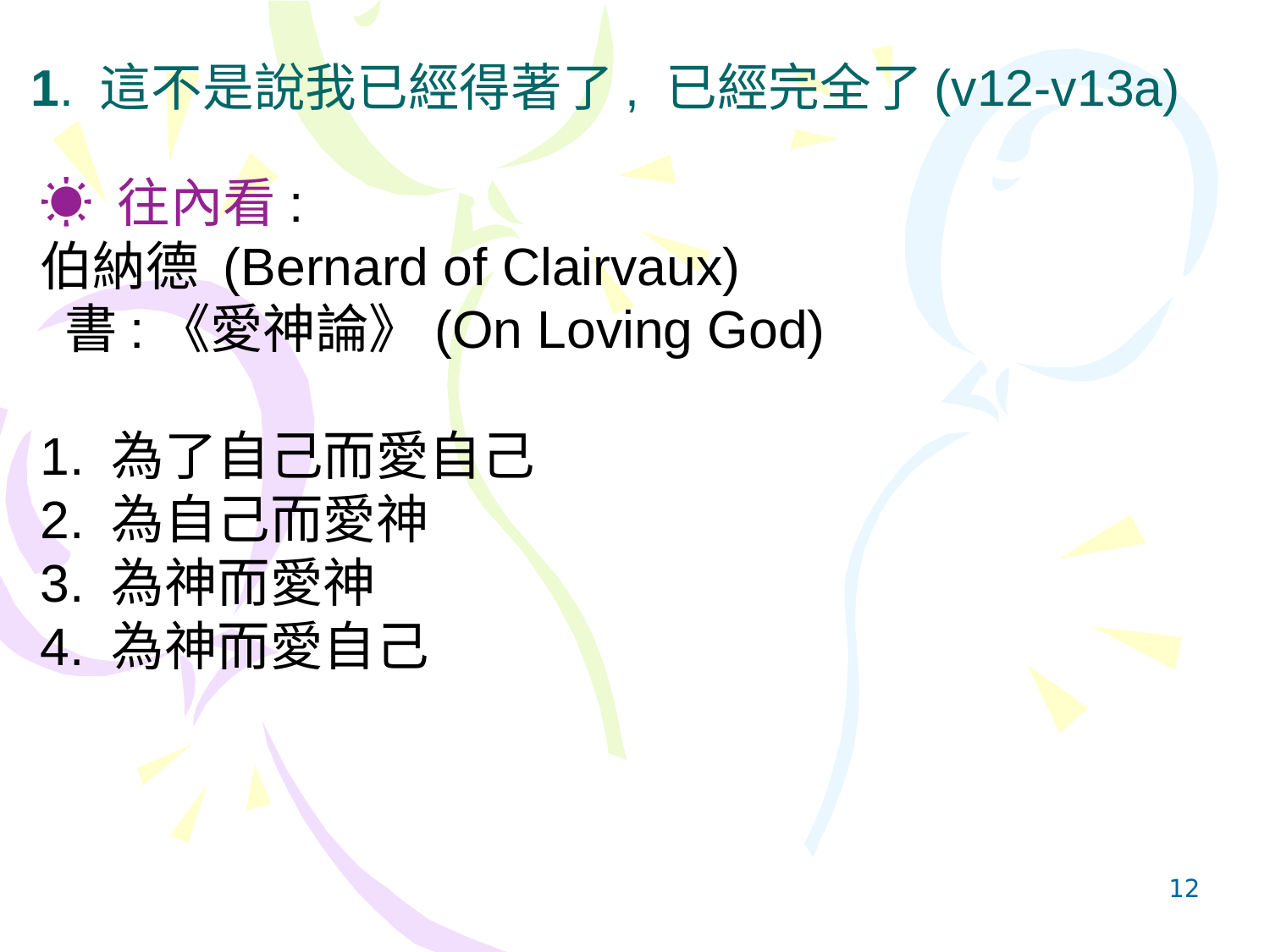

# 1. 這不是說我已經得著了, 已經完全了(v12-v13a)
☀︎ 往內看:
伯納德 (Bernard of Clairvaux)
 書:《愛神論》(On Loving God)

1. 為了自己而愛自己
2. 為自己而愛神
3. 為神而愛神
4. 為神而愛自己
12